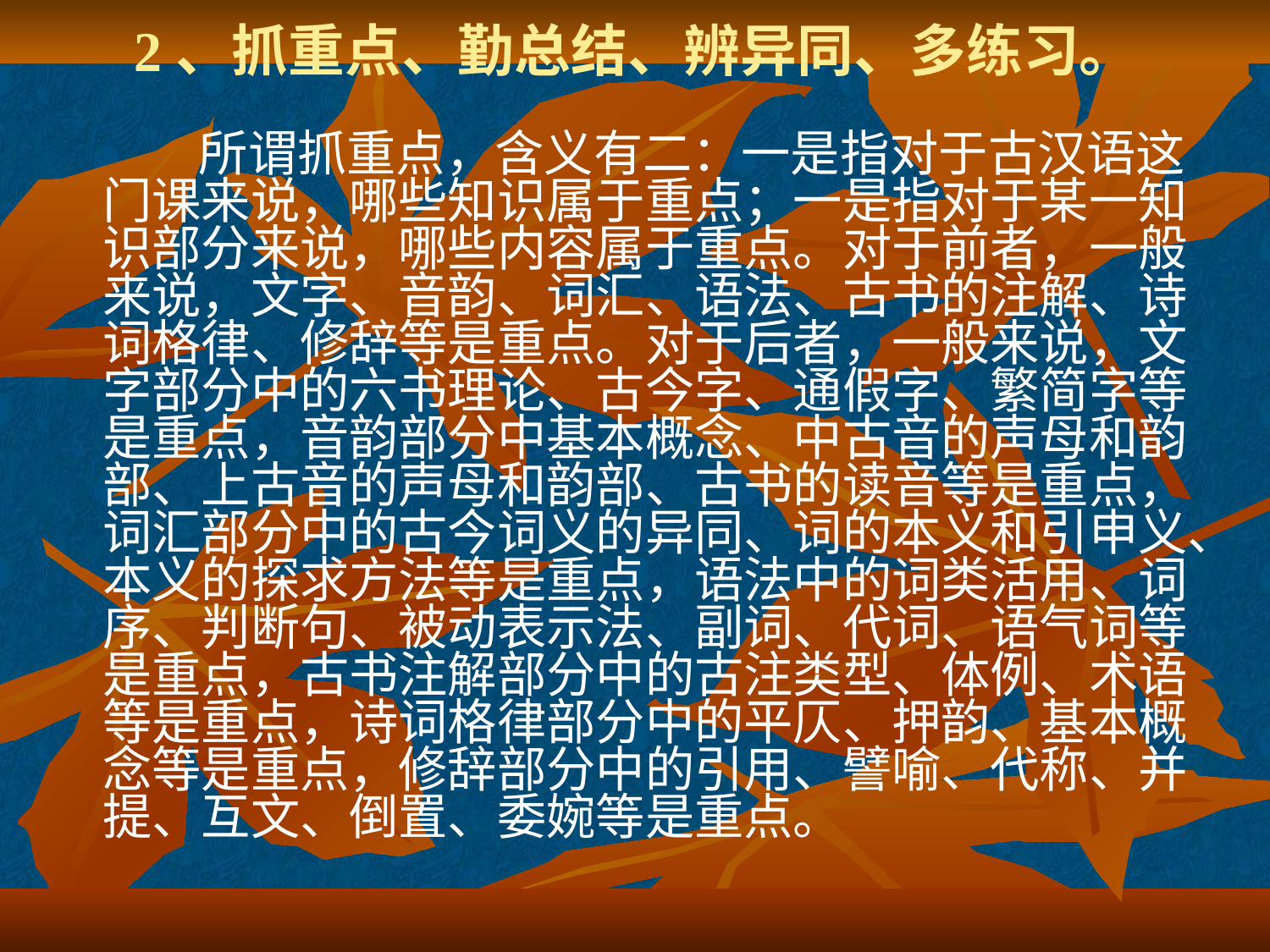

# 2、抓重点、勤总结、辨异同、多练习。
            所谓抓重点，含义有二：一是指对于古汉语这门课来说，哪些知识属于重点；一是指对于某一知识部分来说，哪些内容属于重点。对于前者，一般来说，文字、音韵、词汇、语法、古书的注解、诗词格律、修辞等是重点。对于后者，一般来说，文字部分中的六书理论、古今字、通假字、繁简字等是重点，音韵部分中基本概念、中古音的声母和韵部、上古音的声母和韵部、古书的读音等是重点，词汇部分中的古今词义的异同、词的本义和引申义、本义的探求方法等是重点，语法中的词类活用、词序、判断句、被动表示法、副词、代词、语气词等是重点，古书注解部分中的古注类型、体例、术语等是重点，诗词格律部分中的平仄、押韵、基本概念等是重点，修辞部分中的引用、譬喻、代称、并提、互文、倒置、委婉等是重点。